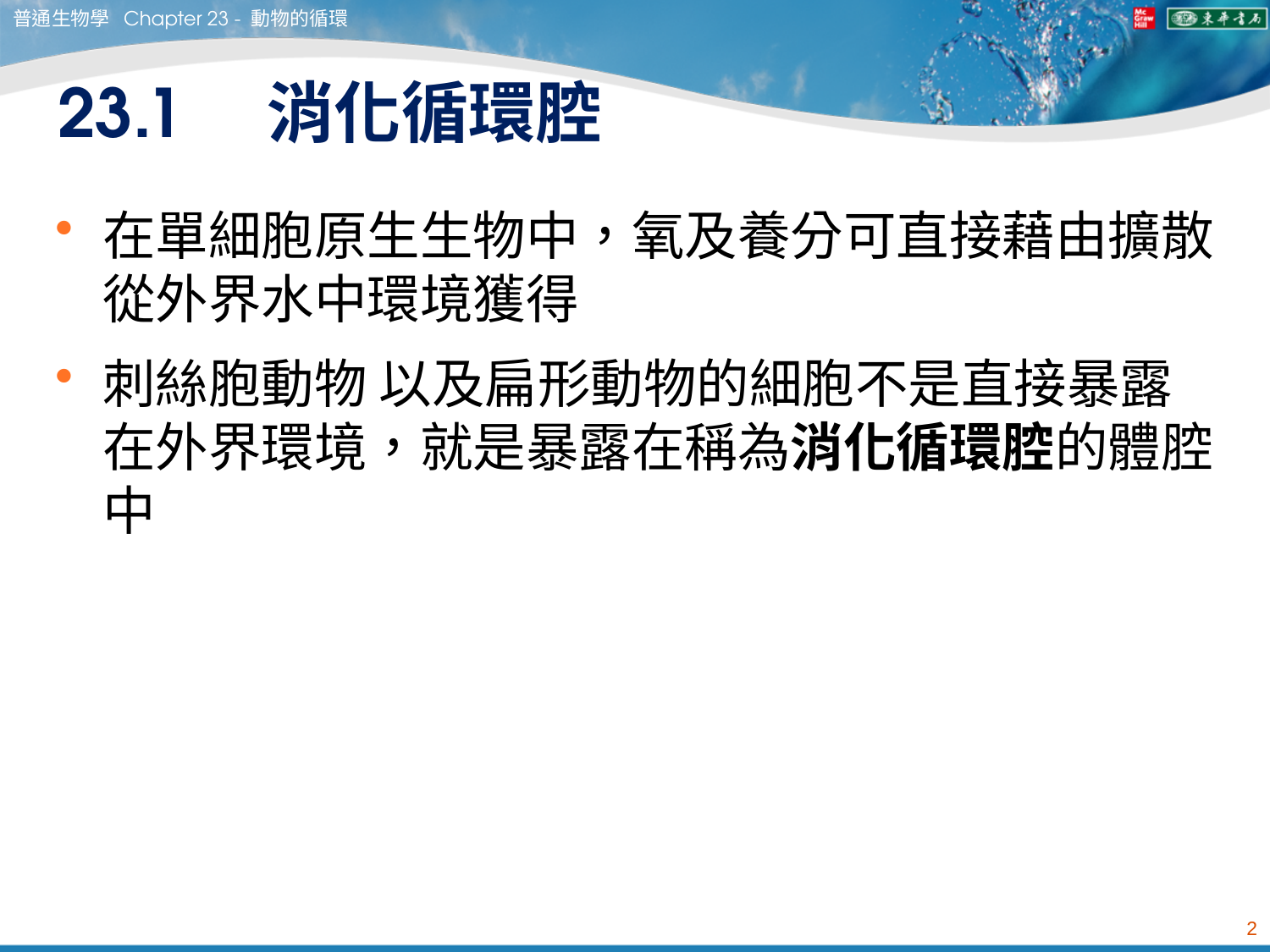

普通生物學  Chapter 23 - 動物的循環
# 23.1　消化循環腔
在單細胞原生生物中，氧及養分可直接藉由擴散從外界水中環境獲得
刺絲胞動物 以及扁形動物的細胞不是直接暴露在外界環境，就是暴露在稱為消化循環腔的體腔中
2